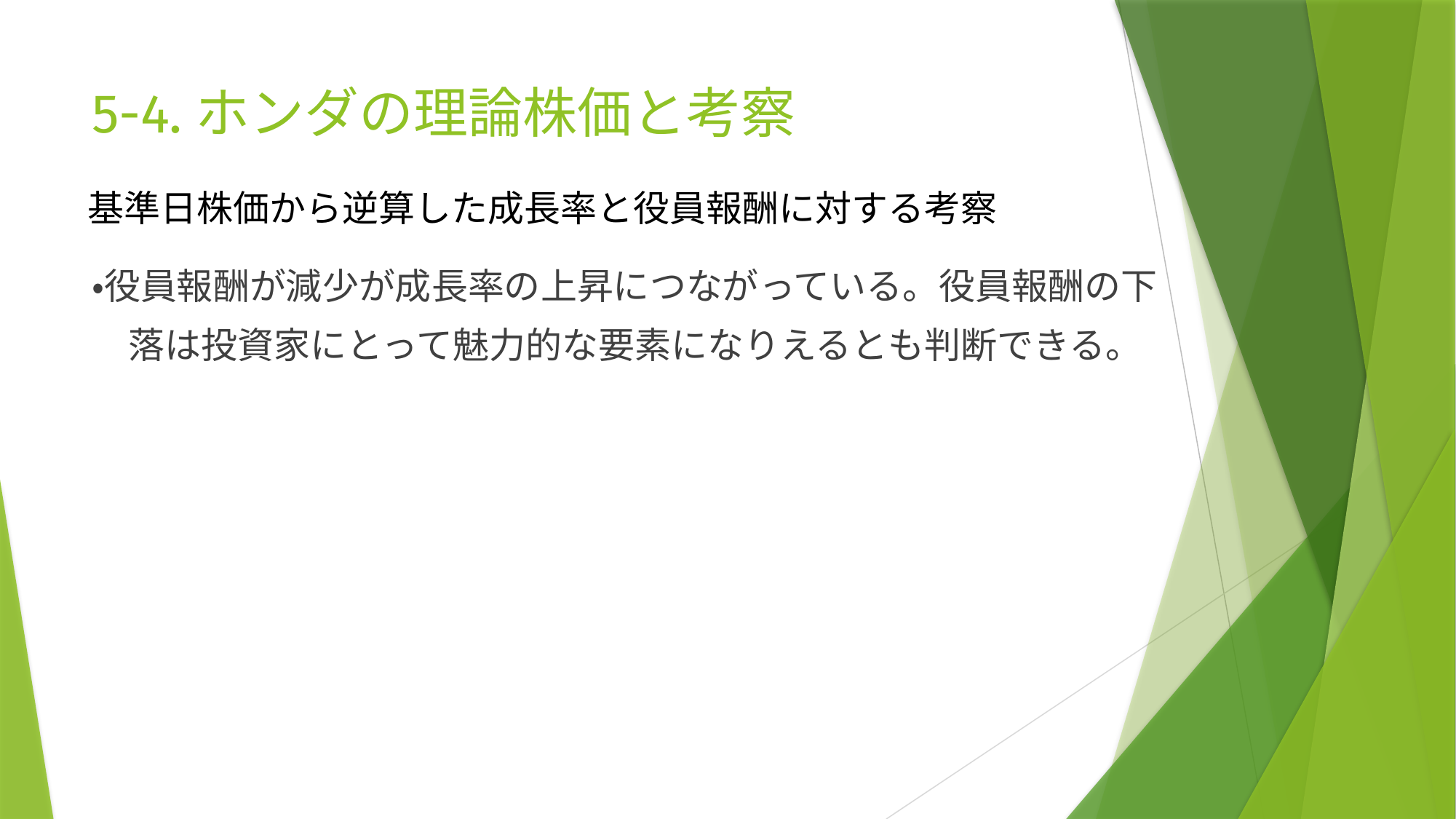

# 5-4.ホンダの理論株価と考察
基準日株価から逆算した成長率と役員報酬に対する考察
・役員報酬が減少が成長率の上昇につながっている。役員報酬の下
　落は投資家にとって魅力的な要素になりえるとも判断できる。